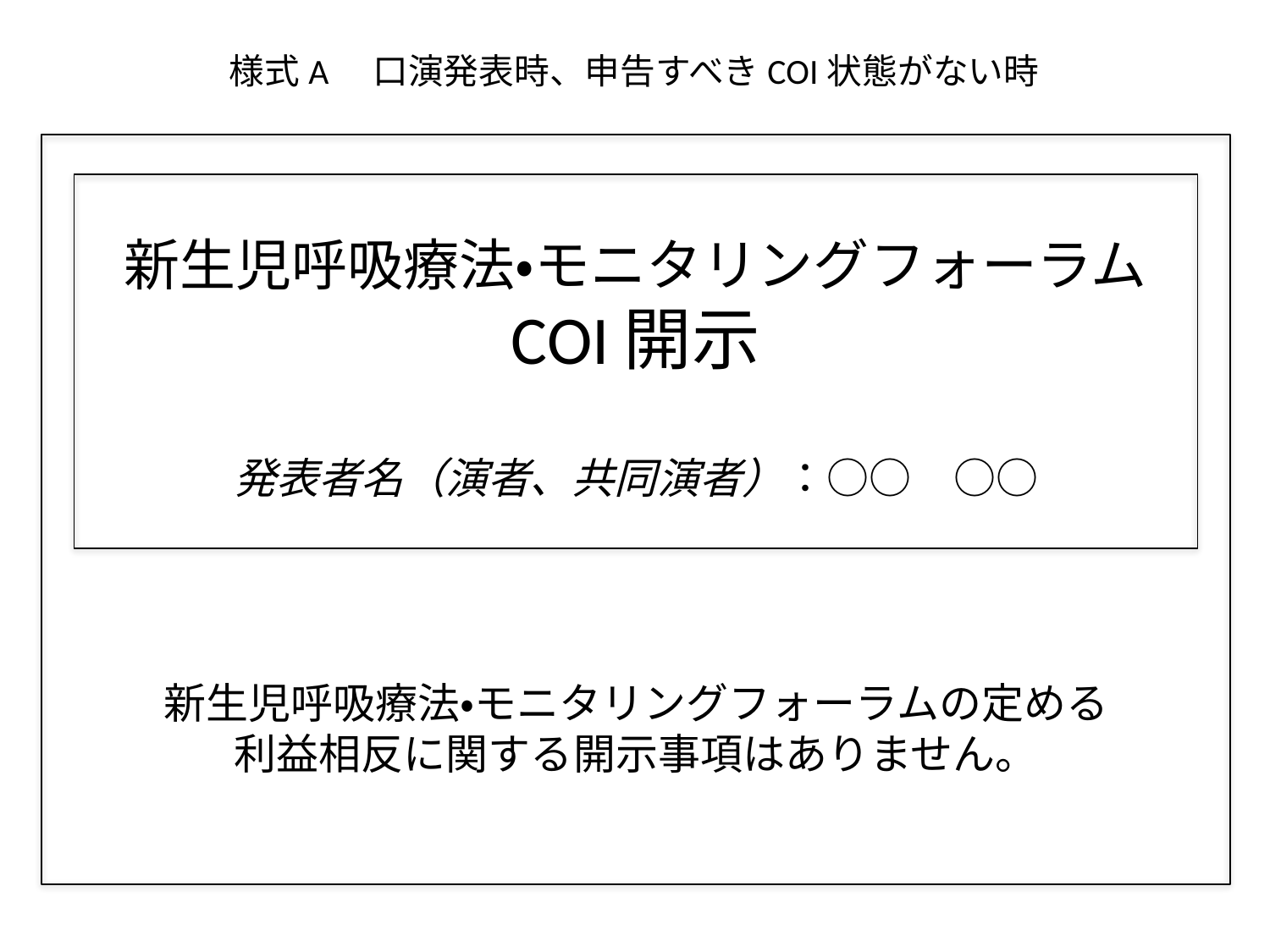

様式A　口演発表時、申告すべきCOI状態がない時

# 新生児呼吸療法・モニタリングフォーラム COI開示
発表者名（演者、共同演者）：○○　○○
新生児呼吸療法・モニタリングフォーラムの定める
利益相反に関する開示事項はありません。